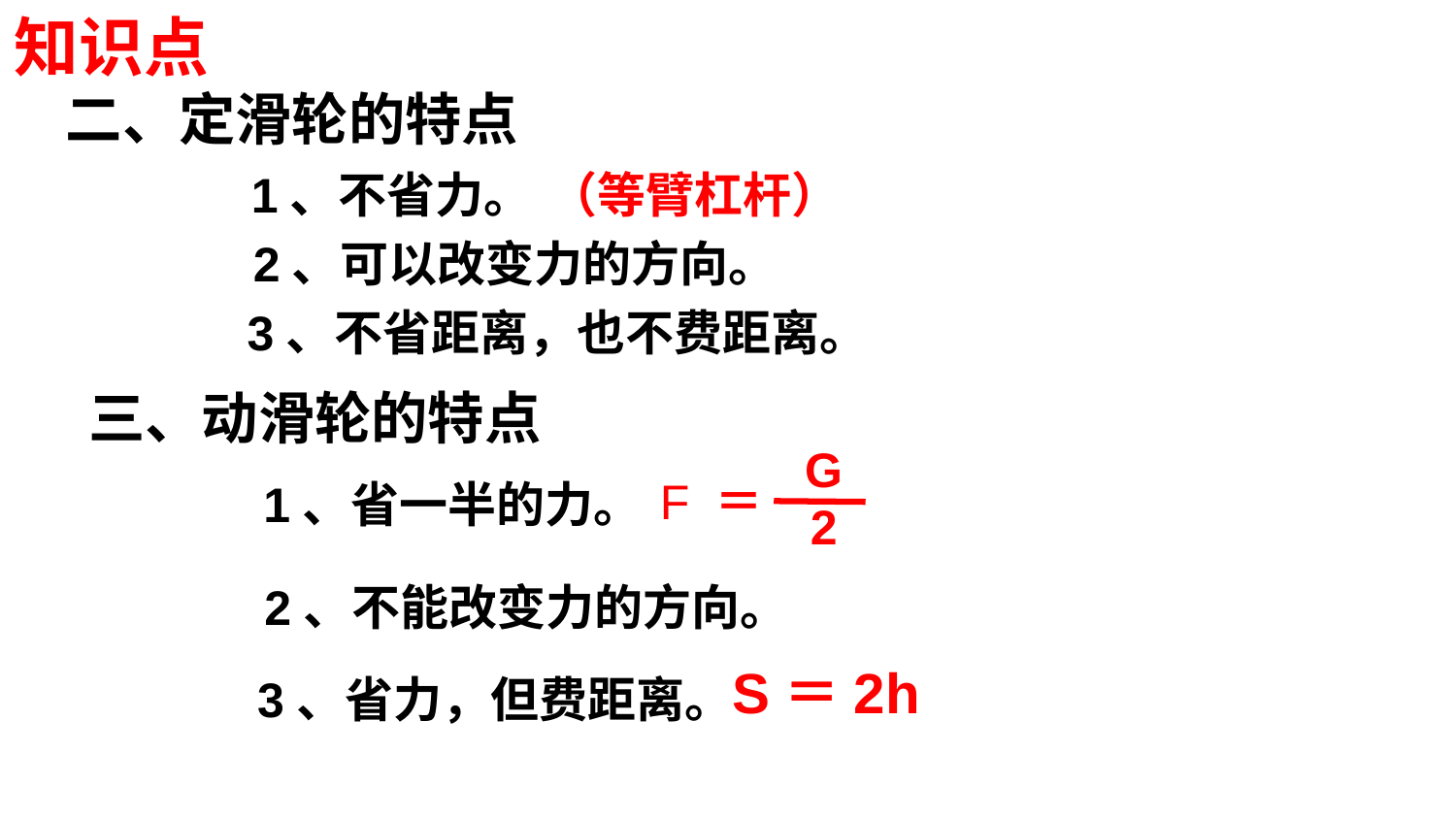

知识点
二、定滑轮的特点
1、不省力。
（等臂杠杆）
2、可以改变力的方向。
3、不省距离，也不费距离。
三、动滑轮的特点
G
F ＝
2

1、省一半的力。
2、不能改变力的方向。
S＝2h
3、省力，但费距离。